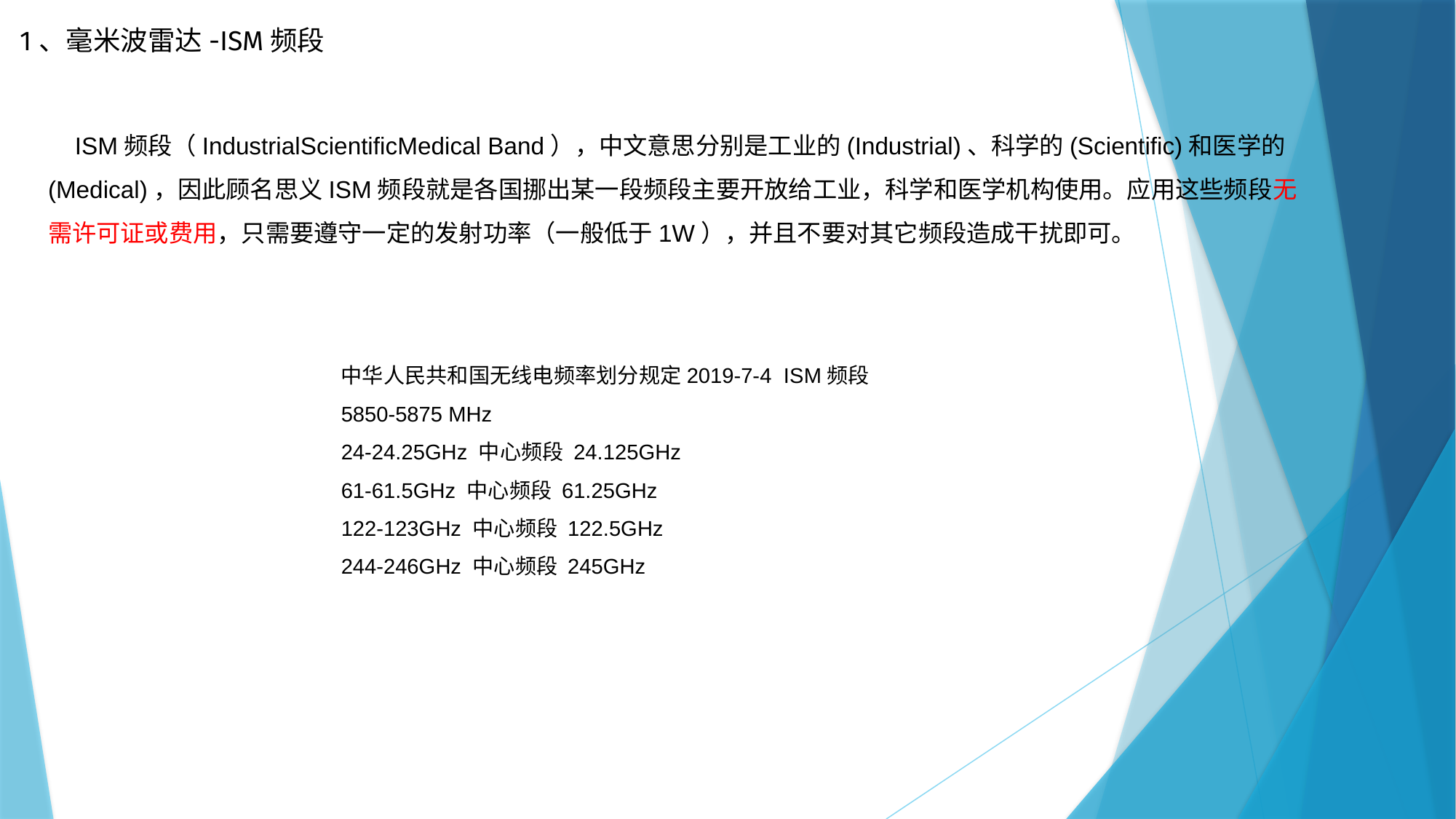

1、毫米波雷达-ISM频段
    ISM频段（IndustrialScientificMedical Band），中文意思分别是工业的(Industrial)、科学的(Scientific)和医学的(Medical)，因此顾名思义ISM频段就是各国挪出某一段频段主要开放给工业，科学和医学机构使用。应用这些频段无需许可证或费用，只需要遵守一定的发射功率（一般低于1W），并且不要对其它频段造成干扰即可。
中华人民共和国无线电频率划分规定2019-7-4  ISM频段
5850-5875 MHz
24-24.25GHz 中心频段 24.125GHz
61-61.5GHz 中心频段 61.25GHz
122-123GHz 中心频段 122.5GHz
244-246GHz 中心频段 245GHz